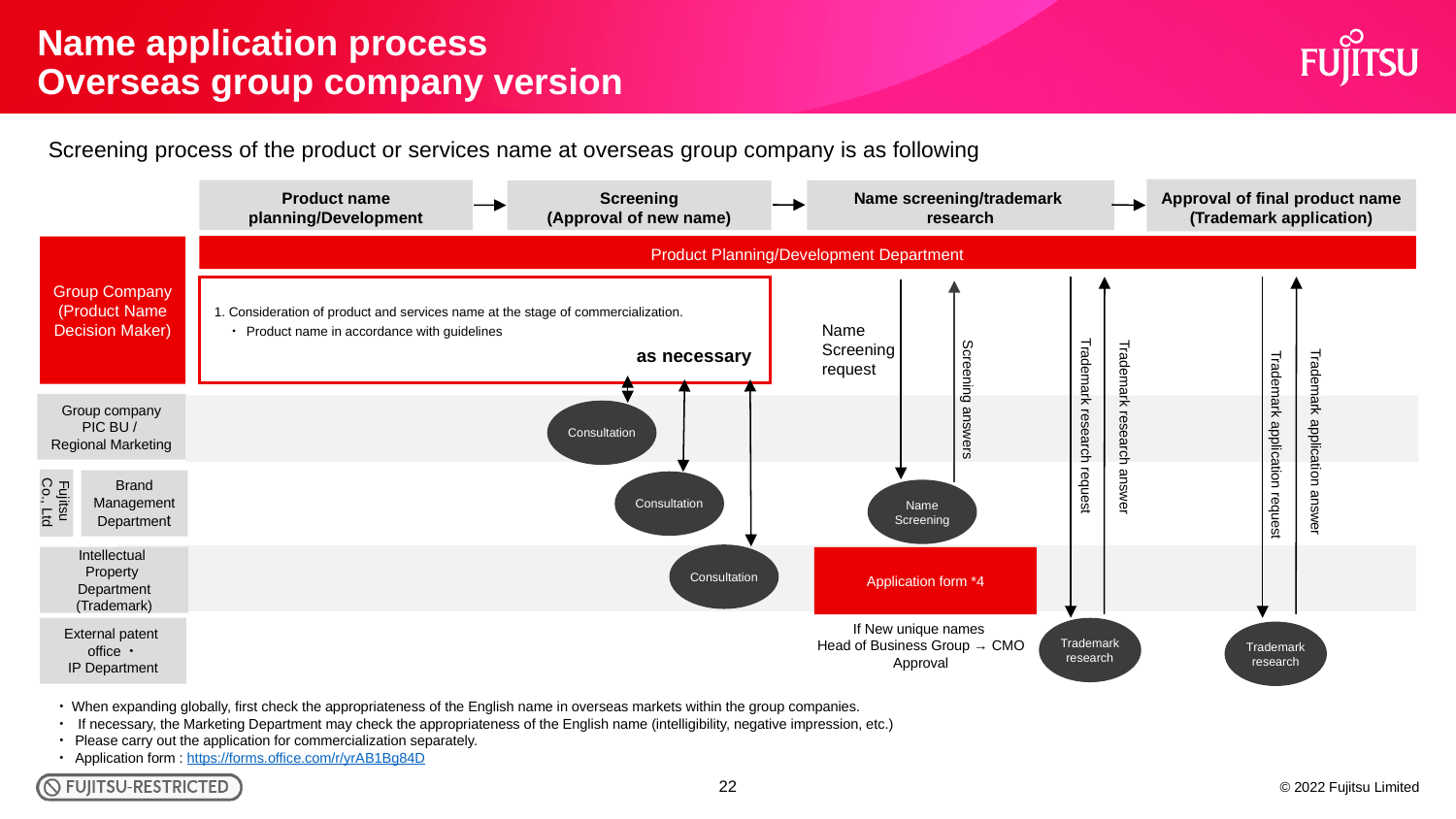

# Name application process Overseas group company version
Screening process of the product or services name at overseas group company is as following

Approval of final product name
(Trademark application)
Product name
planning/Development
Screening
(Approval of new name)
Name screening/trademark
research
Product Planning/Development Department
Group Company
(Product Name
Decision Maker)

1. Consideration of product and services name at the stage of commercialization.
　・ Product name in accordance with guidelines

Name
Screening
request
as necessary
Group company
PIC BU /
Regional Marketing

Consultation
Screening answers
Trademark application answer
Trademark application request
Trademark research request
Trademark research answer
Fujitsu
Co., Ltd
Brand
Management
Department
Consultation
Name
Screening
Consultation

Intellectual
Property
Department
(Trademark)
Application form *4
If New unique names
Head of Business Group → CMO Approval

External patent
office・
IP Department
Trademark
research
Trademark
research
・When expanding globally, first check the appropriateness of the English name in overseas markets within the group companies.
・  If necessary, the Marketing Department may check the appropriateness of the English name (intelligibility, negative impression, etc.)
・ Please carry out the application for commercialization separately.
・ Application form : https://forms.office.com/r/yrAB1Bg84D

22
© 2022 Fujitsu Limited